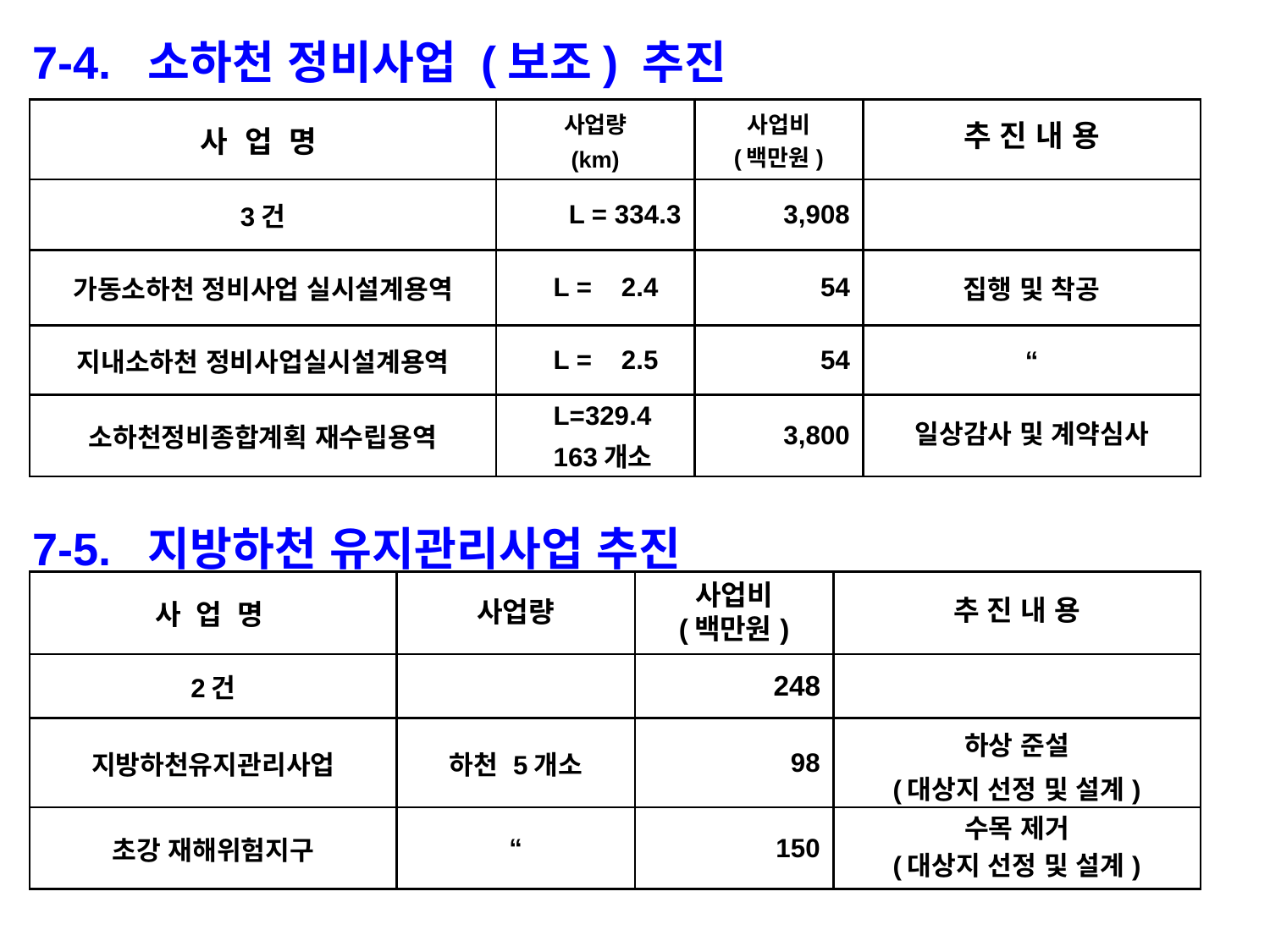

7-4.  소하천 정비사업 (보조) 추진
| 사 업 명 | 사업량 (km) | 사업비 (백만원) | 추 진 내 용 |
| --- | --- | --- | --- |
| 3건 | L = 334.3 | 3,908 |  |
| 가동소하천 정비사업 실시설계용역 | L = 2.4 | 54 | 집행 및 착공 |
| 지내소하천 정비사업실시설계용역 | L = 2.5 | 54 | “ |
| 소하천정비종합계획 재수립용역 | L=329.4 163개소 | 3,800 | 일상감사 및 계약심사 |
7-5.  지방하천 유지관리사업 추진
| 사 업 명 | 사업량 | 사업비 (백만원) | 추 진 내 용 |
| --- | --- | --- | --- |
| 2건 |  | 248 |  |
| 지방하천유지관리사업 | 하천 5개소 | 98 | 하상 준설 (대상지 선정 및 설계) |
| 초강 재해위험지구 | “ | 150 | 수목 제거 (대상지 선정 및 설계) |